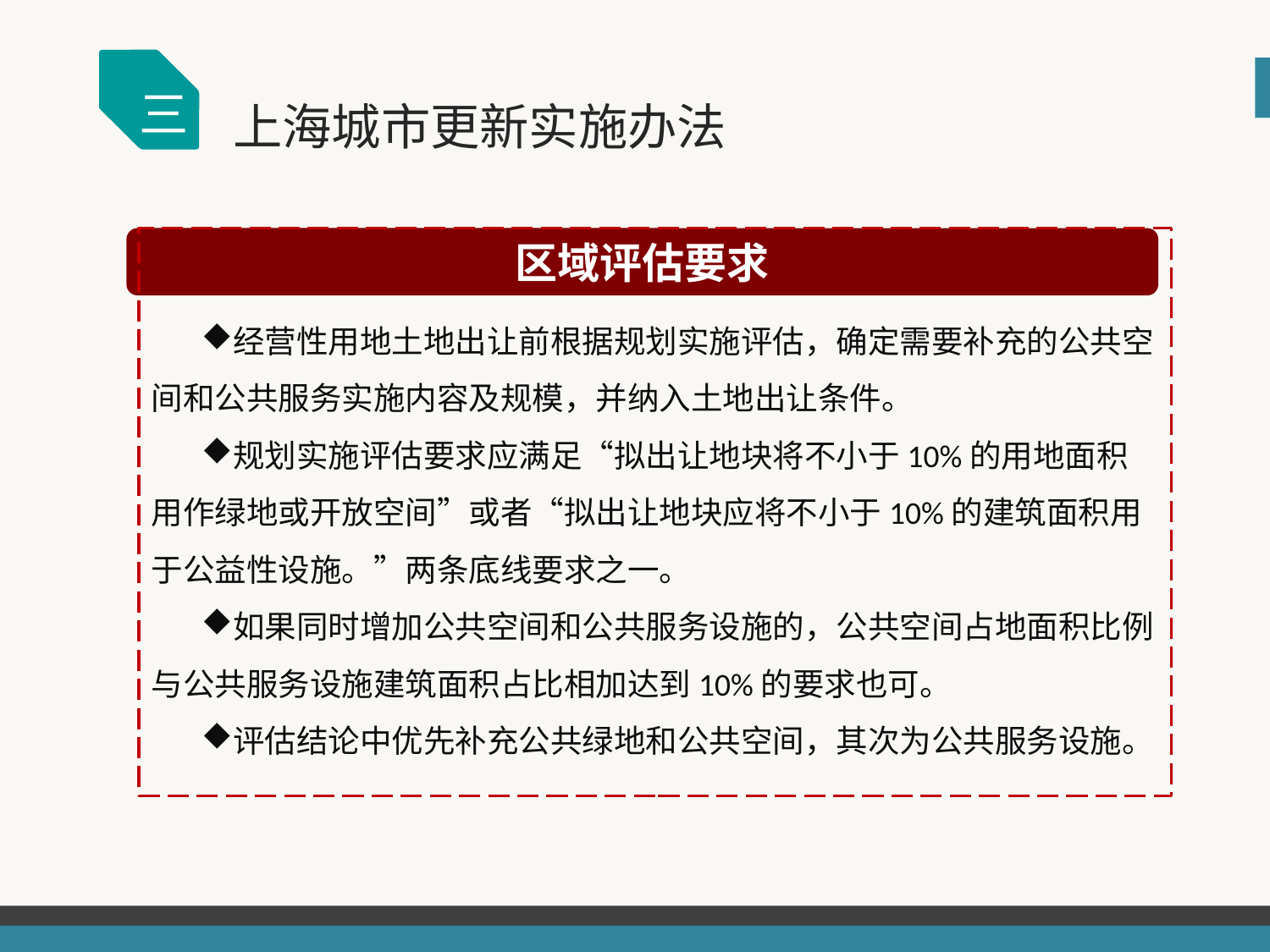

三
上海城市更新实施办法
区域评估要求

经营性用地土地出让前根据规划实施评估，确定需要补充的公共空间和公共服务实施内容及规模，并纳入土地出让条件。
规划实施评估要求应满足“拟出让地块将不小于10%的用地面积用作绿地或开放空间”或者“拟出让地块应将不小于10%的建筑面积用于公益性设施。”两条底线要求之一。
如果同时增加公共空间和公共服务设施的，公共空间占地面积比例与公共服务设施建筑面积占比相加达到10%的要求也可。
评估结论中优先补充公共绿地和公共空间，其次为公共服务设施。